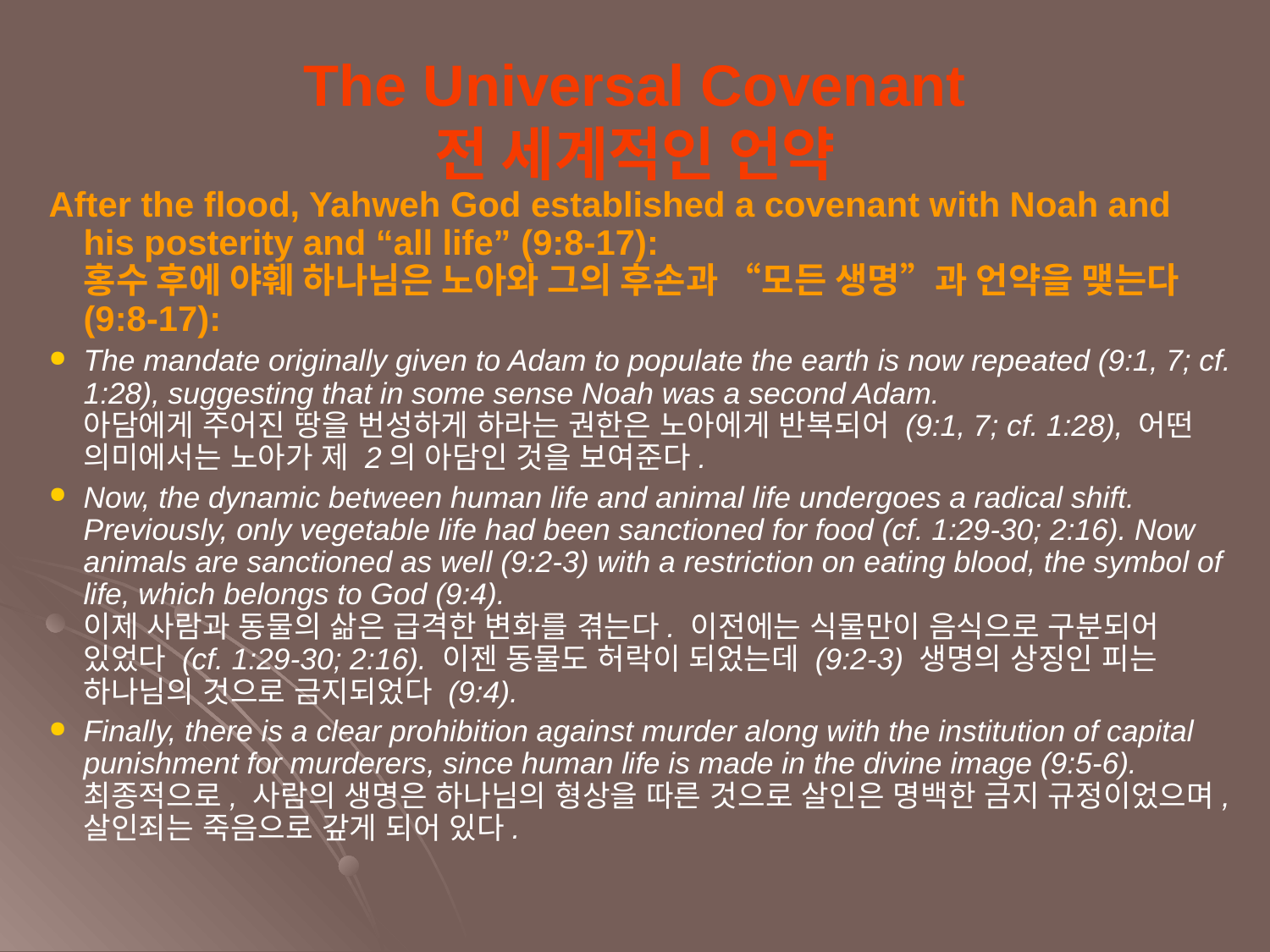

The Universal Covenant
전 세계적인 언약
After the flood, Yahweh God established a covenant with Noah and his posterity and “all life” (9:8-17):
홍수 후에 야훼 하나님은 노아와 그의 후손과 “모든 생명”과 언약을 맺는다 (9:8-17):
The mandate originally given to Adam to populate the earth is now repeated (9:1, 7; cf. 1:28), suggesting that in some sense Noah was a second Adam.
아담에게 주어진 땅을 번성하게 하라는 권한은 노아에게 반복되어 (9:1, 7; cf. 1:28), 어떤 의미에서는 노아가 제 2의 아담인 것을 보여준다.
Now, the dynamic between human life and animal life undergoes a radical shift. Previously, only vegetable life had been sanctioned for food (cf. 1:29-30; 2:16). Now animals are sanctioned as well (9:2-3) with a restriction on eating blood, the symbol of life, which belongs to God (9:4).
이제 사람과 동물의 삶은 급격한 변화를 겪는다. 이전에는 식물만이 음식으로 구분되어 있었다 (cf. 1:29-30; 2:16). 이젠 동물도 허락이 되었는데 (9:2-3) 생명의 상징인 피는 하나님의 것으로 금지되었다 (9:4).
Finally, there is a clear prohibition against murder along with the institution of capital punishment for murderers, since human life is made in the divine image (9:5-6).
최종적으로, 사람의 생명은 하나님의 형상을 따른 것으로 살인은 명백한 금지 규정이었으며, 살인죄는 죽음으로 갚게 되어 있다.